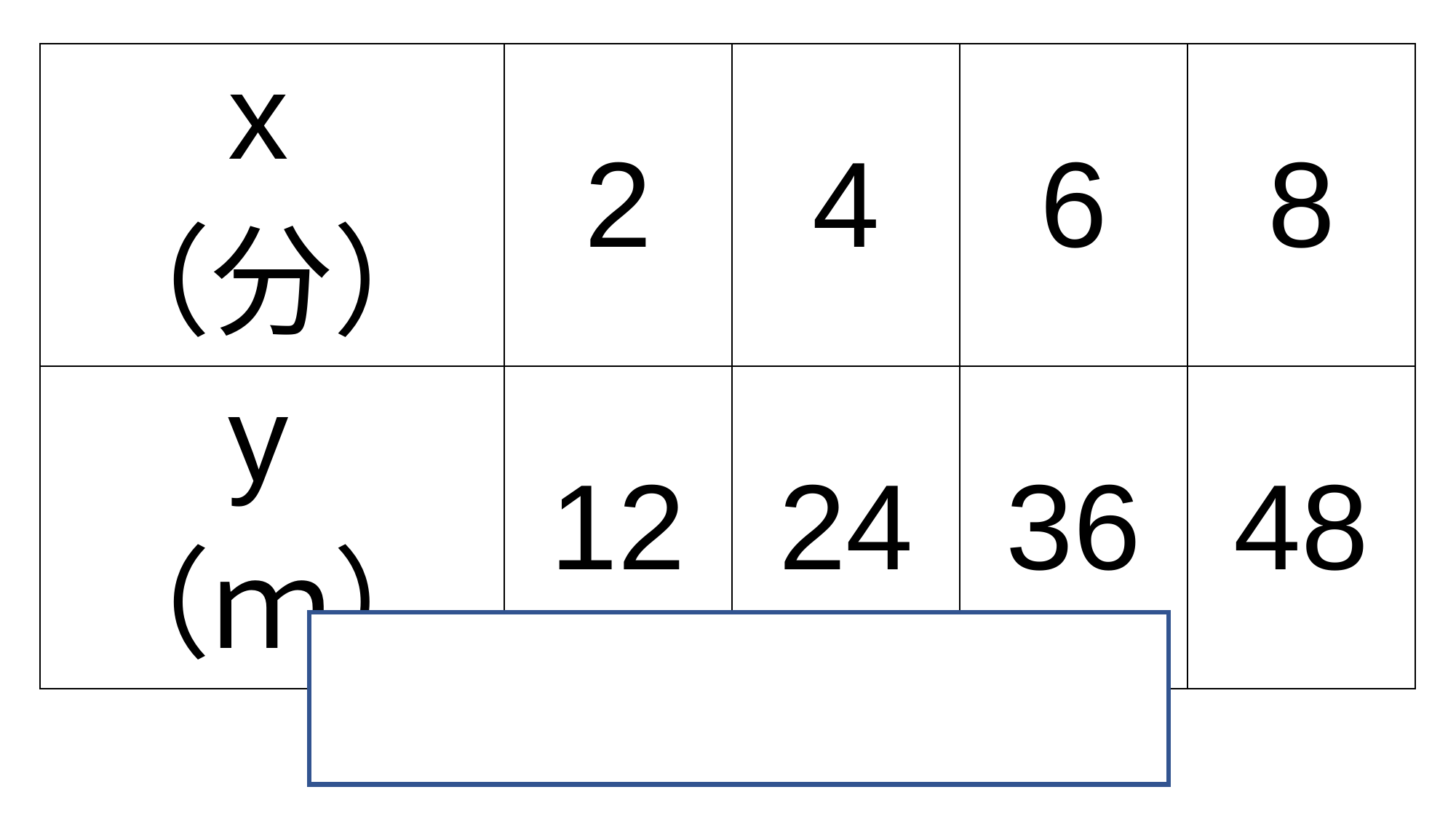

| x（分） | 2 | 4 | 6 | 8 |
| --- | --- | --- | --- | --- |
| y（ｍ） | 12 | 24 | 36 | 48 |

比例している
どちらでもない
反比例